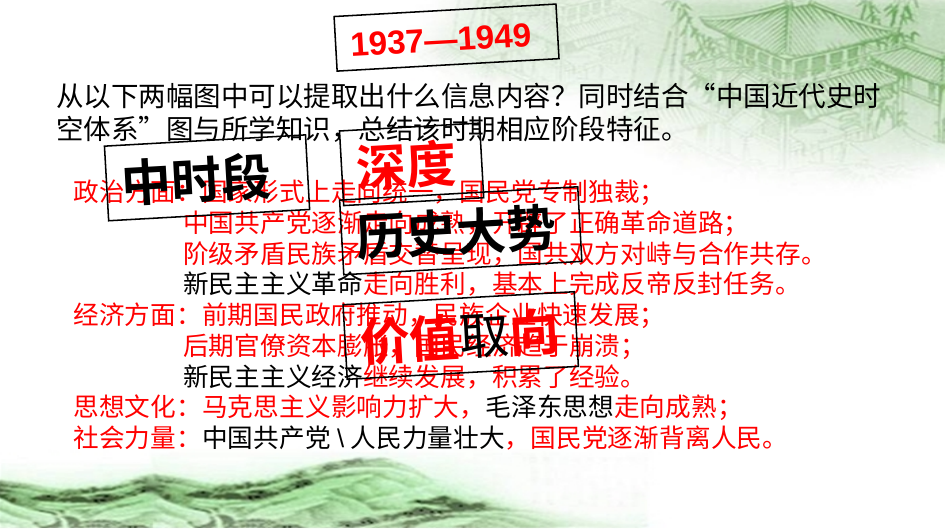

1937—1949
从以下两幅图中可以提取出什么信息内容？同时结合“中国近代史时空体系”图与所学知识，总结该时期相应阶段特征。
深度
中时段
政治方面：国家形式上走向统一，国民党专制独裁；
                  中国共产党逐渐走向成熟，开辟了正确革命道路；
                  阶级矛盾民族矛盾交替呈现，国共双方对峙与合作共存。
                  新民主主义革命走向胜利，基本上完成反帝反封任务。
经济方面：前期国民政府推动，民族企业快速发展；
                  后期官僚资本膨胀，国民经济趋于崩溃；
                  新民主主义经济继续发展，积累了经验。
思想文化：马克思主义影响力扩大，毛泽东思想走向成熟；
社会力量：中国共产党\人民力量壮大，国民党逐渐背离人民。
历史大势
价值取向